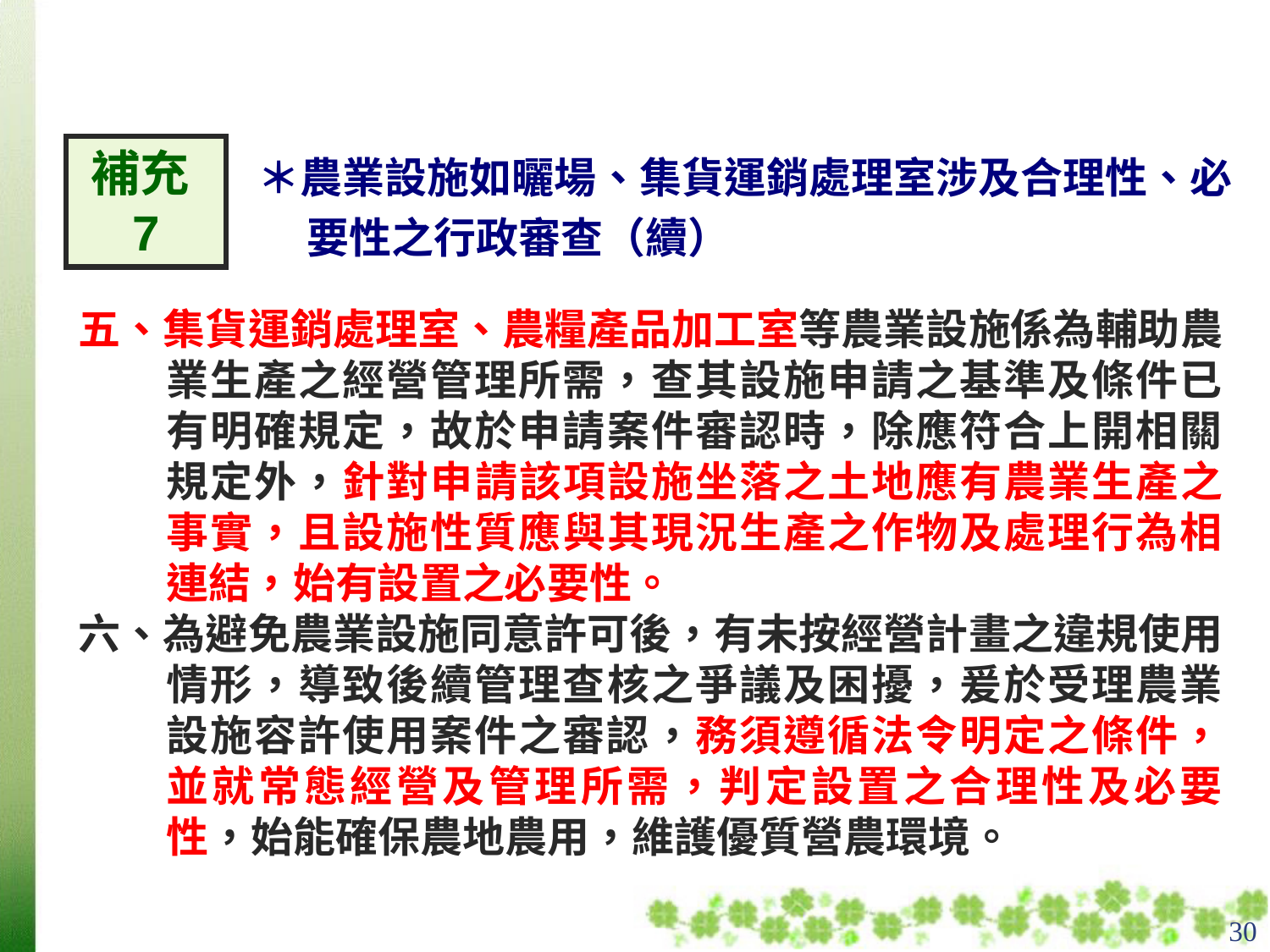

＊農業設施如曬場、集貨運銷處理室涉及合理性、必要性之行政審查（續）
補充7
五、集貨運銷處理室、農糧產品加工室等農業設施係為輔助農業生產之經營管理所需，查其設施申請之基準及條件已有明確規定，故於申請案件審認時，除應符合上開相關規定外，針對申請該項設施坐落之土地應有農業生產之事實，且設施性質應與其現況生產之作物及處理行為相連結，始有設置之必要性。
六、為避免農業設施同意許可後，有未按經營計畫之違規使用情形，導致後續管理查核之爭議及困擾，爰於受理農業設施容許使用案件之審認，務須遵循法令明定之條件，並就常態經營及管理所需，判定設置之合理性及必要性，始能確保農地農用，維護優質營農環境。
30